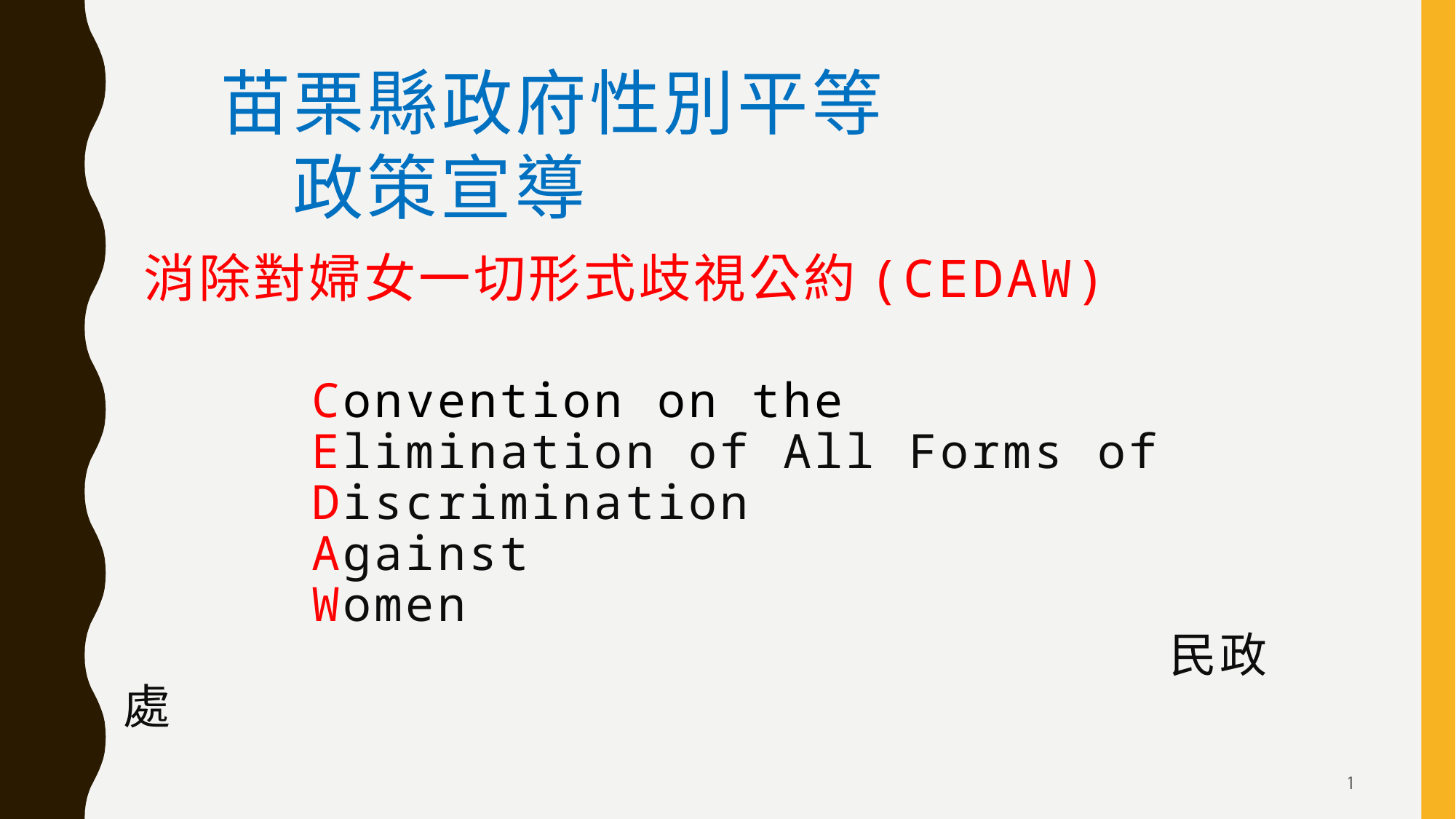

# 苗栗縣政府性別平等 政策宣導 消除對婦女一切形式歧視公約(cedaw) Convention on the Elimination of All Forms of Discrimination Against Women 民政處
1